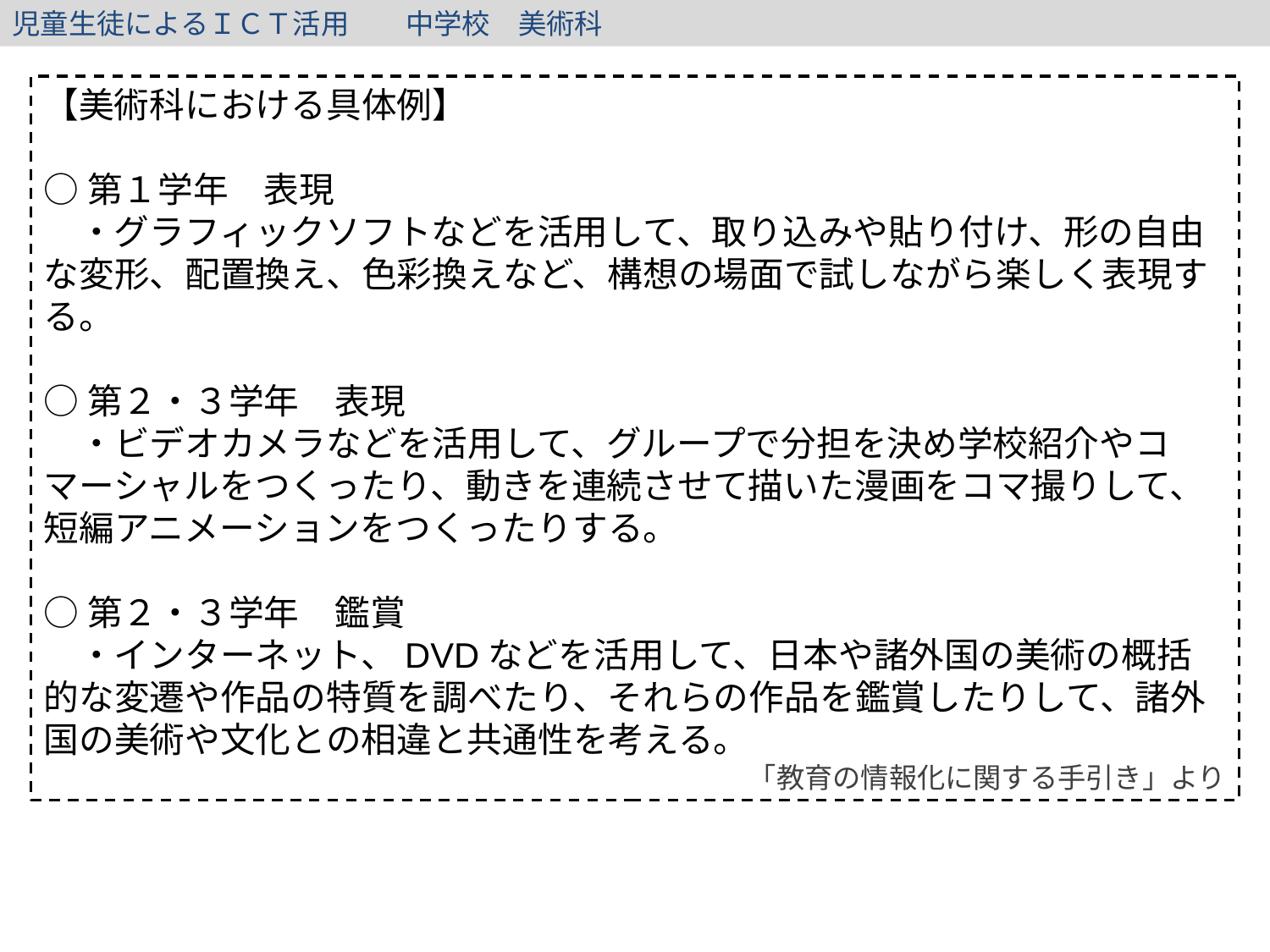

児童生徒によるＩＣＴ活用　　中学校　美術科
【美術科における具体例】

○第１学年　表現
　・グラフィックソフトなどを活用して、取り込みや貼り付け、形の自由な変形、配置換え、色彩換えなど、構想の場面で試しながら楽しく表現する。

○第２・３学年　表現
　・ビデオカメラなどを活用して、グループで分担を決め学校紹介やコマーシャルをつくったり、動きを連続させて描いた漫画をコマ撮りして、短編アニメーションをつくったりする。

○第２・３学年　鑑賞
　・インターネット、DVDなどを活用して、日本や諸外国の美術の概括的な変遷や作品の特質を調べたり、それらの作品を鑑賞したりして、諸外国の美術や文化との相違と共通性を考える。
「教育の情報化に関する手引き」より